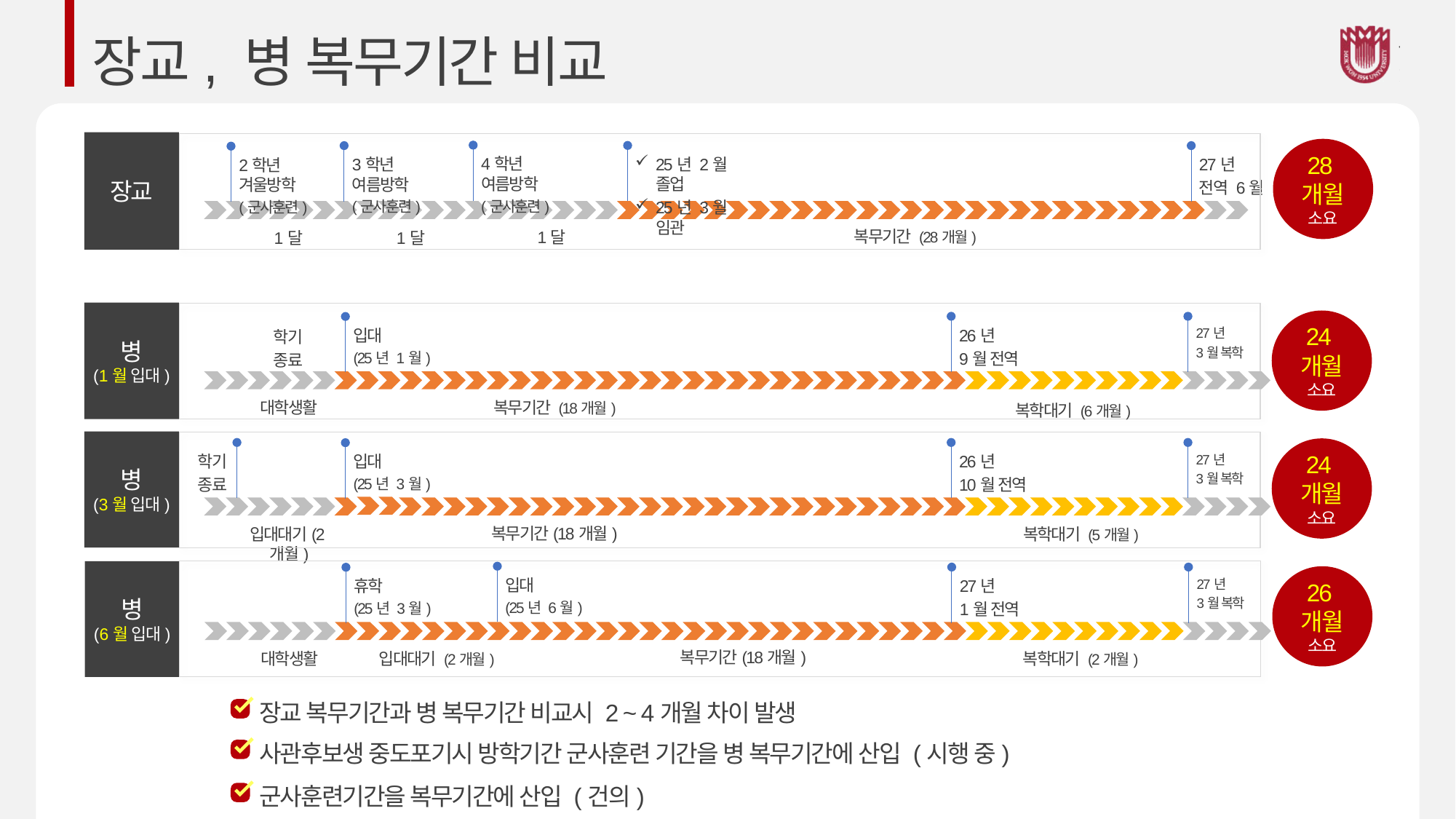

장교, 병 복무기간 비교
장교

28개월
소요
4학년 여름방학
(군사훈련)
25년 2월 졸업
25년 3월 임관
3학년 여름방학
(군사훈련)
27년
전역 6월
2학년 겨울방학
(군사훈련)

복무기간 (28개월)
1달
1달
1달
병
(1월 입대)

24개월
소요
26년
9월 전역
27년
3월 복학
입대
(25년 1월)
학기
종료

복무기간 (18개월)
대학생활
복학대기 (6개월)
병
(3월 입대)

24개월
소요
26년
10월 전역
27년
3월 복학
입대
(25년 3월)
학기
종료

복무기간(18개월)
입대대기(2개월)
복학대기 (5개월)
병
(6월 입대)

입대
(25년 6월)
26개월
소요
27년
1월 전역
27년
3월 복학
휴학
(25년 3월)

복무기간(18개월)
입대대기 (2개월)
복학대기 (2개월)
대학생활
장교 복무기간과 병 복무기간 비교시 2 ~ 4개월 차이 발생

사관후보생 중도포기시 방학기간 군사훈련 기간을 병 복무기간에 산입 (시행 중)

군사훈련기간을 복무기간에 산입 (건의)